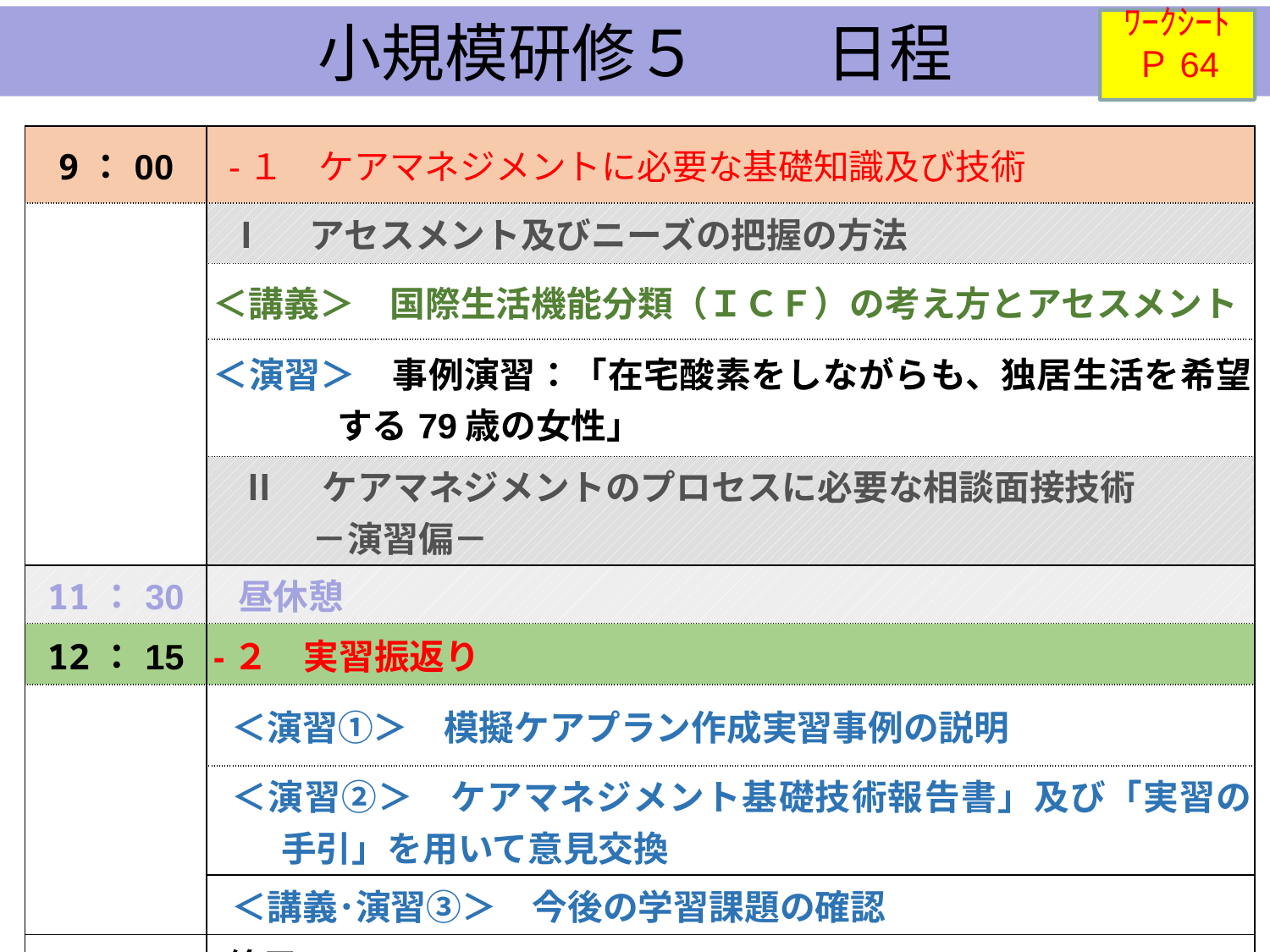

# 小規模研修５　　日程
ﾜｰｸｼｰﾄ
Ｐ64

| 9：00 | -１　ケアマネジメントに必要な基礎知識及び技術 |
| --- | --- |
|  | Ⅰ　アセスメント及びニーズの把握の方法 |
|  | ＜講義＞　国際生活機能分類（ＩＣＦ）の考え方とアセスメント |
|  | ＜演習＞　事例演習：「在宅酸素をしながらも、独居生活を希望する79歳の女性」 |
|  | Ⅱ　ケアマネジメントのプロセスに必要な相談面接技術 　　－演習偏－ |
| 11：30 | 昼休憩 |
| 12：15 | -２　実習振返り |
|  | ＜演習①＞　模擬ケアプラン作成実習事例の説明 |
|  | ＜演習②＞　ケアマネジメント基礎技術報告書」及び「実習の手引」を用いて意見交換 |
|  | ＜講義･演習➂＞　今後の学習課題の確認 |
| 15：30 | 終了 |